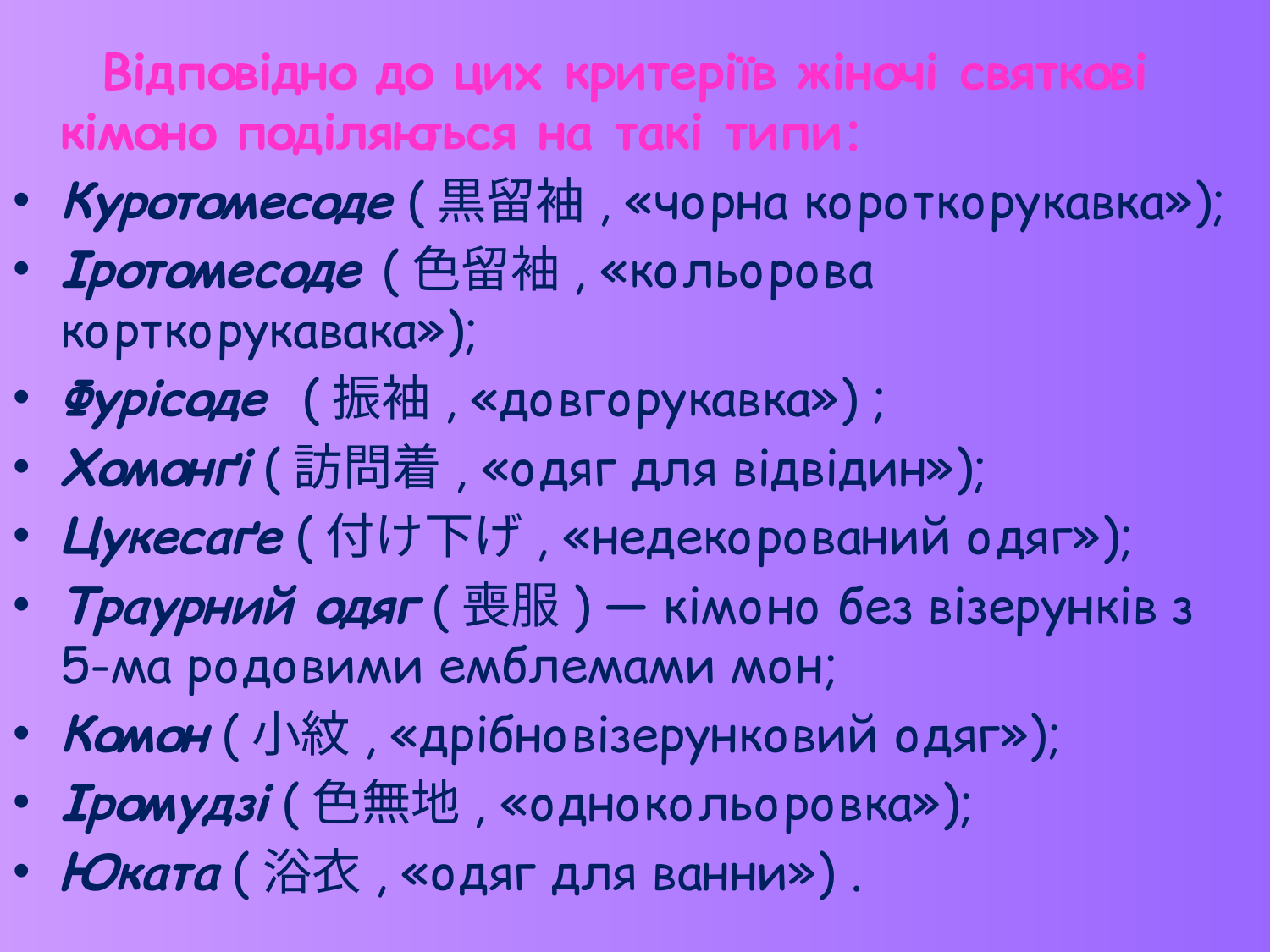

Відповідно до цих критеріїв жіночі святкові кімоно поділяються на такі типи:
Куротомесоде (黒留袖, «чорна короткорукавка»);
Іротомесоде (色留袖, «кольорова корткорукавака»);
Фурісоде  (振袖, «довгорукавка») ;
Хомонґі (訪問着, «одяг для відвідин»);
Цукесаґе (付け下げ, «недекорований одяг»);
Траурний одяг (喪服) — кімоно без візерунків з 5-ма родовими емблемами мон;
Комон (小紋, «дрібновізерунковий одяг»);
Іромудзі (色無地, «однокольоровка»);
Юката (浴衣, «одяг для ванни») .